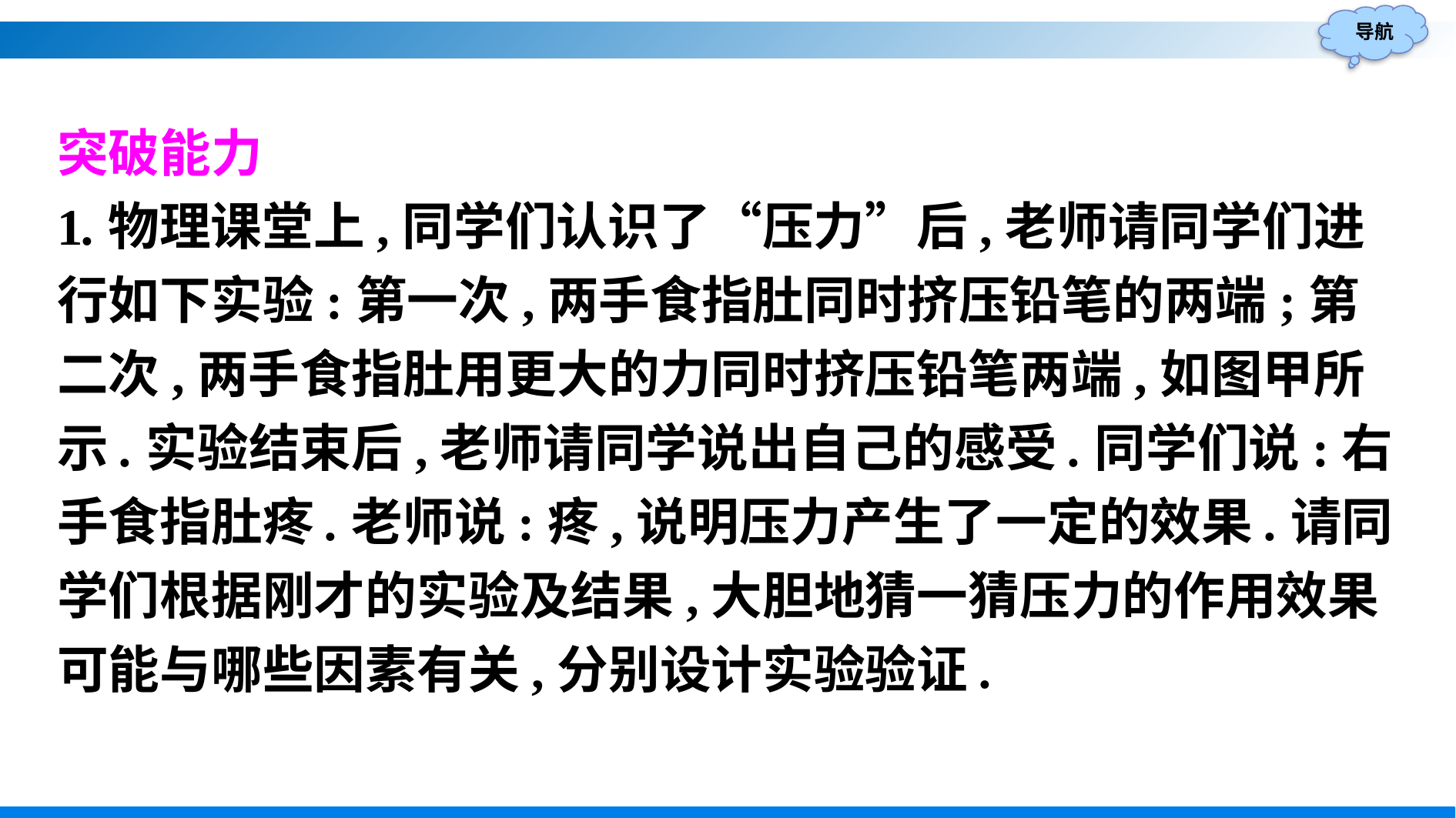

突破能力
1.物理课堂上,同学们认识了“压力”后,老师请同学们进行如下实验:第一次,两手食指肚同时挤压铅笔的两端;第二次,两手食指肚用更大的力同时挤压铅笔两端,如图甲所示.实验结束后,老师请同学说出自己的感受.同学们说:右手食指肚疼.老师说:疼,说明压力产生了一定的效果.请同学们根据刚才的实验及结果,大胆地猜一猜压力的作用效果可能与哪些因素有关,分别设计实验验证.